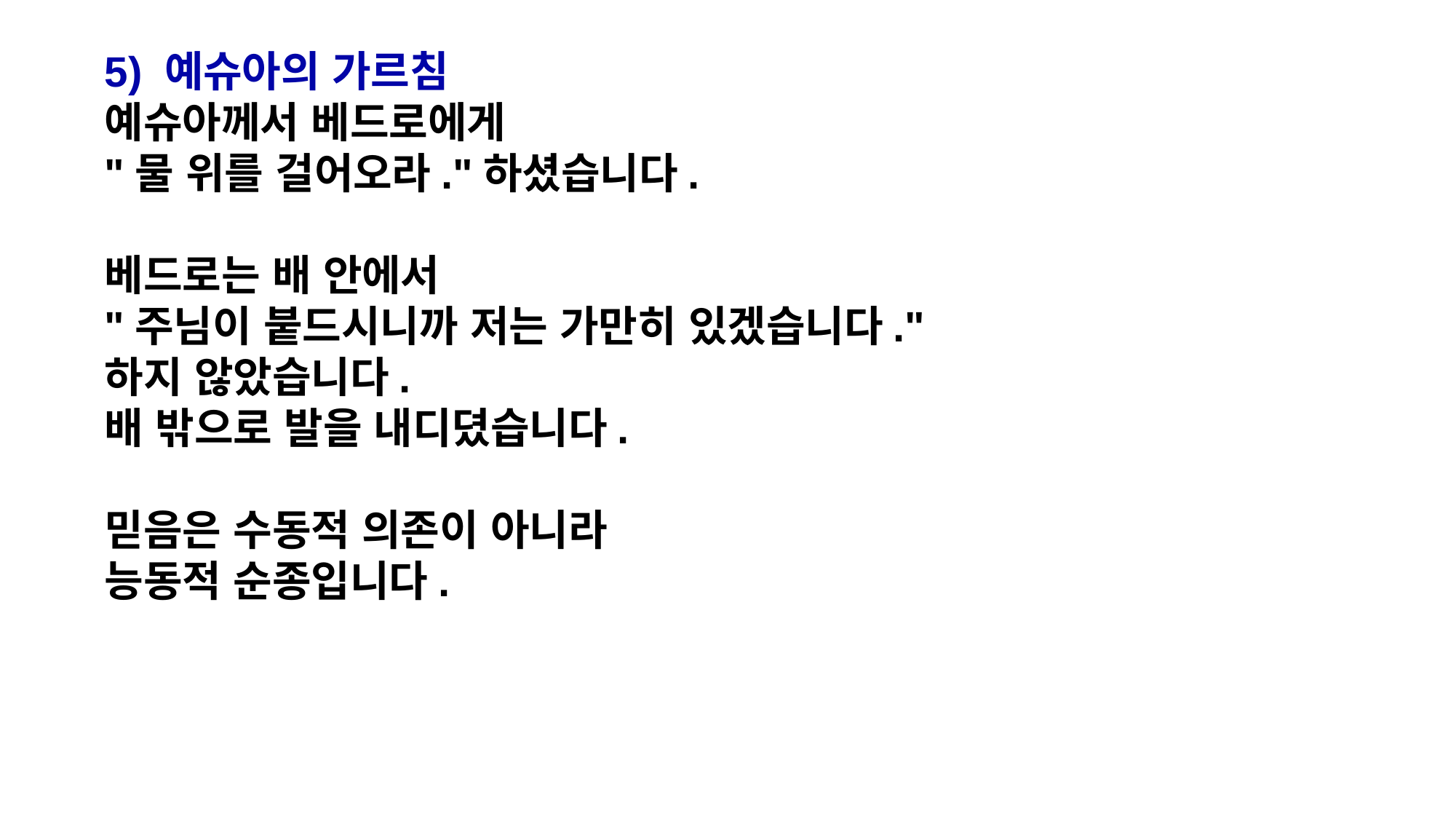

5) 예슈아의 가르침
예슈아께서 베드로에게
"물 위를 걸어오라."하셨습니다.

베드로는 배 안에서
"주님이 붙드시니까 저는 가만히 있겠습니다."
하지 않았습니다.
배 밖으로 발을 내디뎠습니다.

믿음은 수동적 의존이 아니라
능동적 순종입니다.